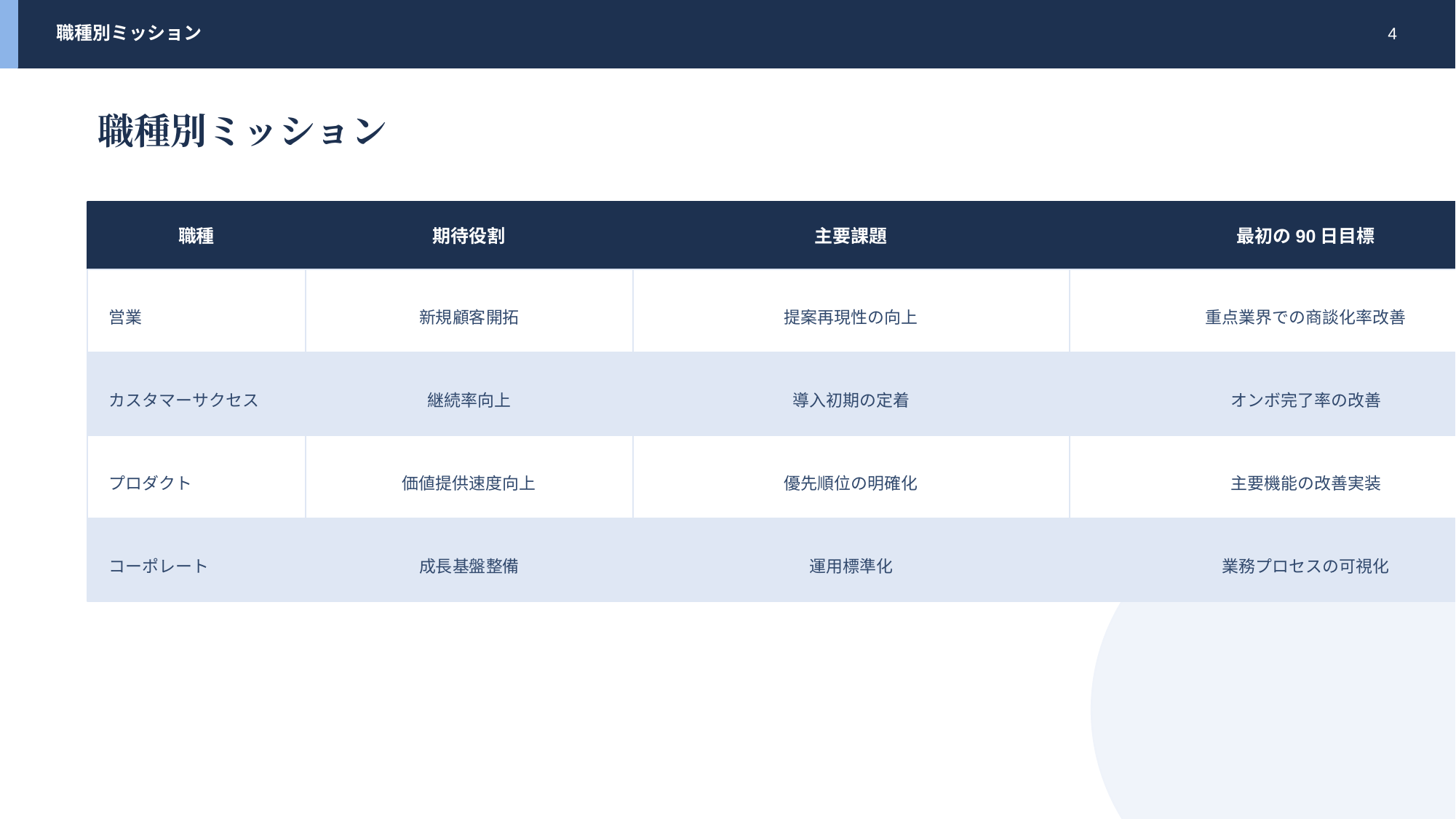

職種別ミッション
4
職種別ミッション

職種
期待役割
主要課題
最初の90日目標

営業
新規顧客開拓
提案再現性の向上
重点業界での商談化率改善

カスタマーサクセス
継続率向上
導入初期の定着
オンボ完了率の改善

プロダクト
価値提供速度向上
優先順位の明確化
主要機能の改善実装

コーポレート
成長基盤整備
運用標準化
業務プロセスの可視化